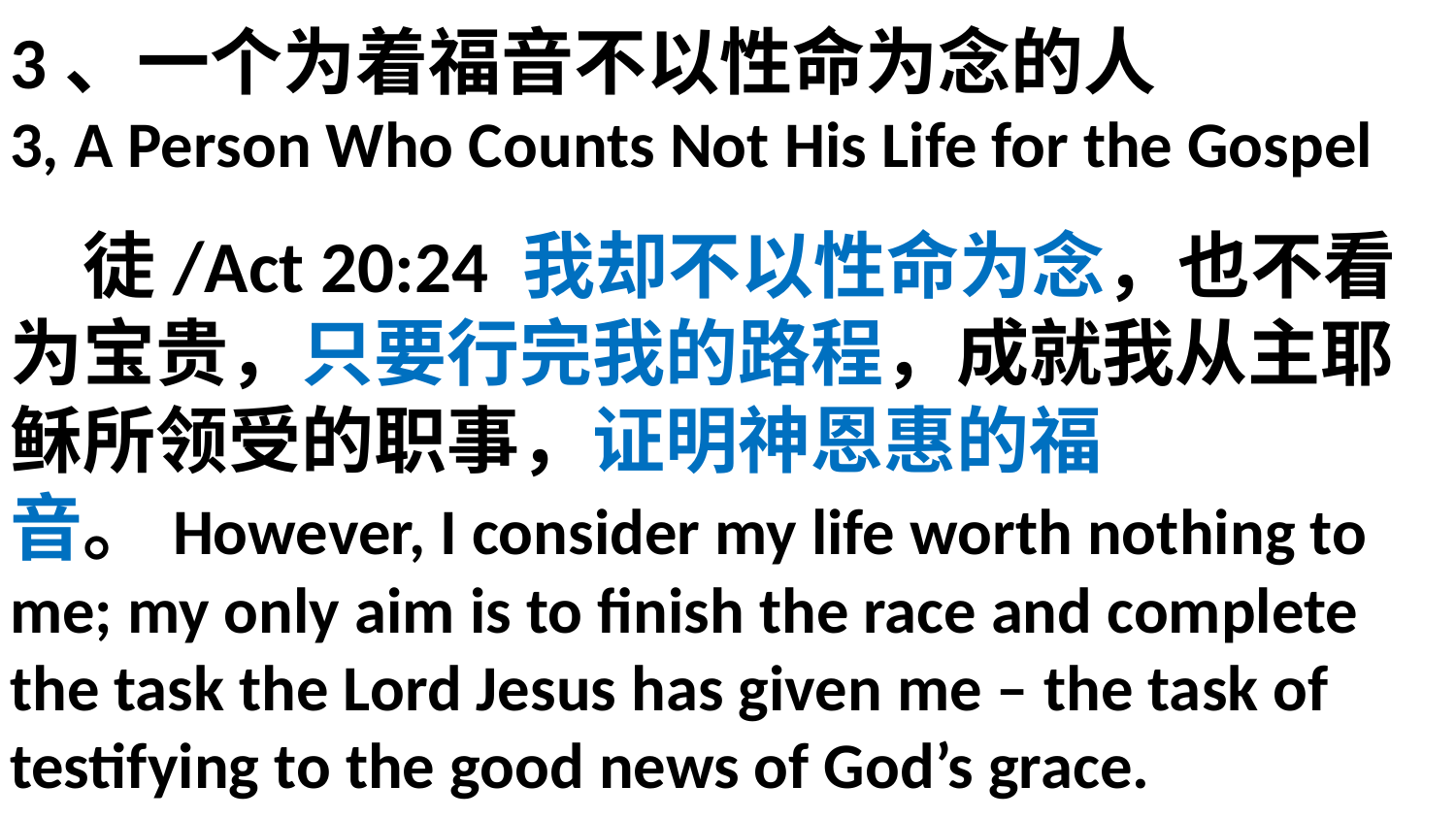

# 3、一个为着福音不以性命为念的人 3, A Person Who Counts Not His Life for the Gospel 徒/Act 20:24 我却不以性命为念，也不看为宝贵，只要行完我的路程，成就我从主耶稣所领受的职事，证明神恩惠的福音。However, I consider my life worth nothing to me; my only aim is to finish the race and complete the task the Lord Jesus has given me – the task of testifying to the good news of God’s grace.